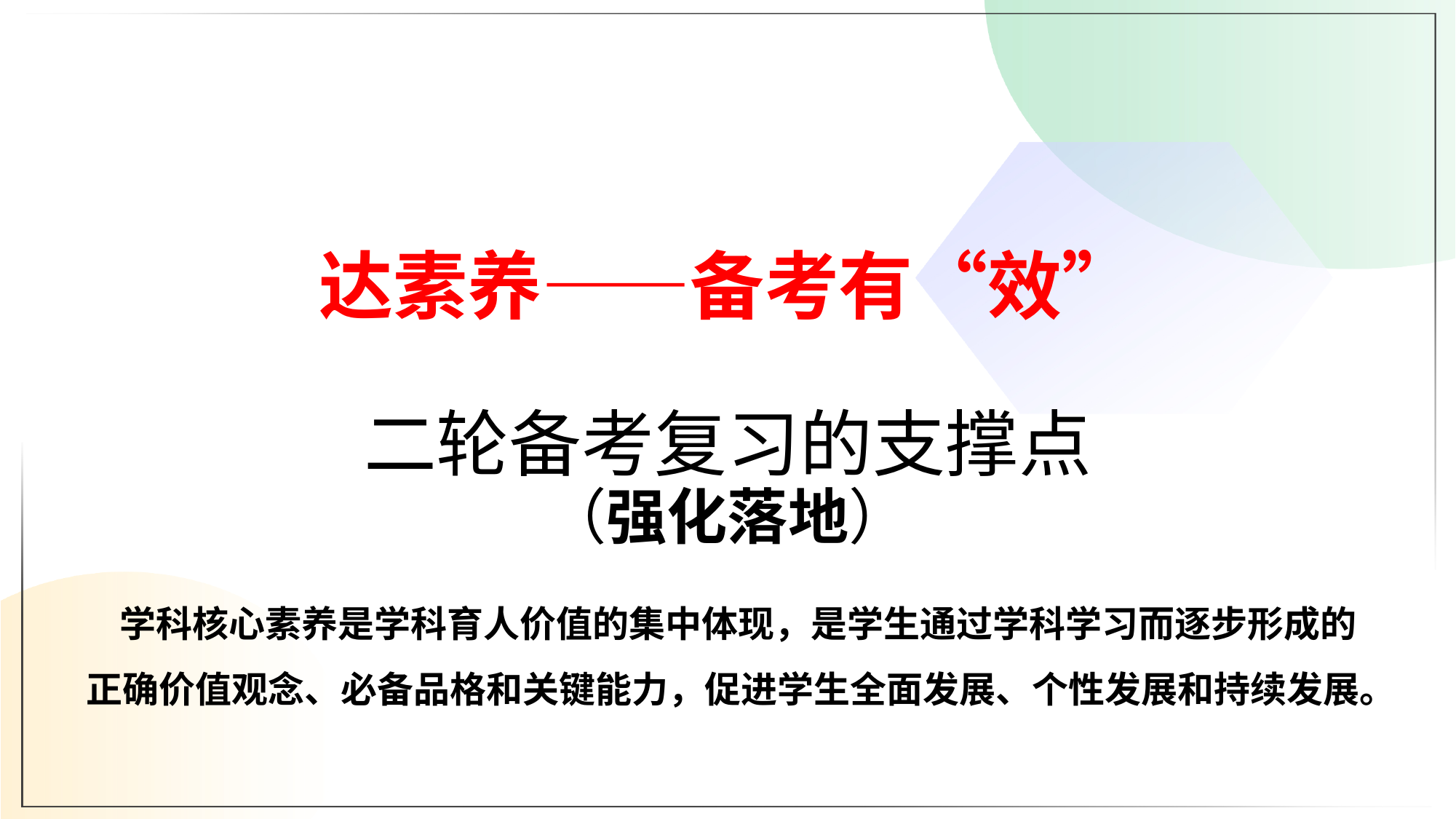

# 达素养——备考有“效” 二轮备考复习的支撑点 （强化落地）
   学科核心素养是学科育人价值的集中体现，是学生通过学科学习而逐步形成的正确价值观念、必备品格和关键能力，促进学生全面发展、个性发展和持续发展。